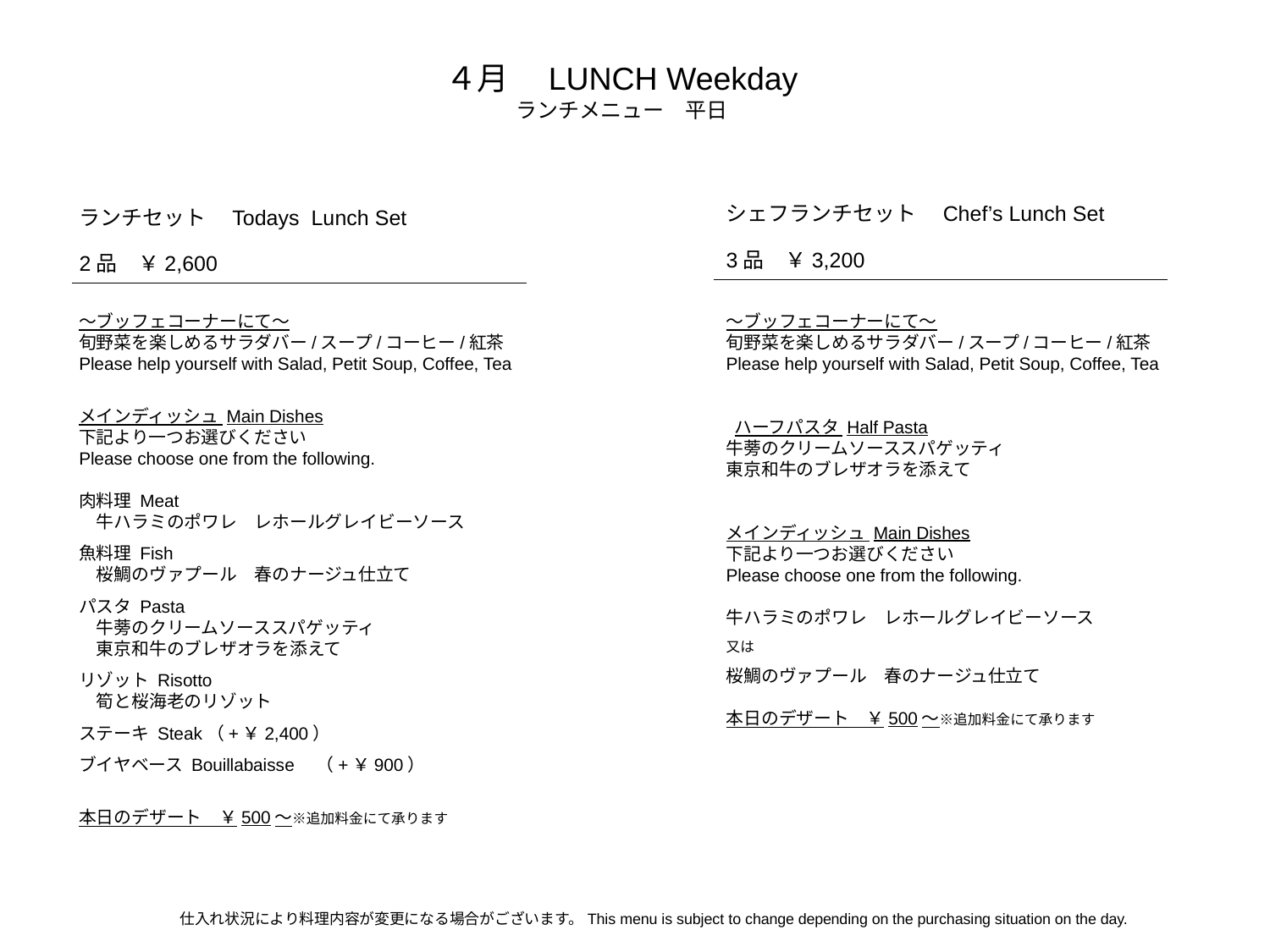

４月　LUNCH Weekday
ランチメニュー　平日

シェフランチセット　Chef’s Lunch Set

3品　￥3,200
ランチセット　Todays  Lunch Set

2品　￥2,600
～ブッフェコーナーにて～
旬野菜を楽しめるサラダバー/スープ/コーヒー/紅茶
Please help yourself with Salad, Petit Soup, Coffee, Tea

メインディッシュ Main Dishes
下記より一つお選びください
Please choose one from the following.

肉料理 Meat
　牛ハラミのポワレ　レホールグレイビーソース

魚料理 Fish
　桜鯛のヴァプール　春のナージュ仕立て

パスタ Pasta
　牛蒡のクリームソーススパゲッティ
　東京和牛のブレザオラを添えて

リゾット Risotto
　筍と桜海老のリゾット

ステーキ Steak（+￥2,400）

ブイヤベース Bouillabaisse　（+￥900）

本日のデザート　￥500～※追加料金にて承ります

～ブッフェコーナーにて～
旬野菜を楽しめるサラダバー/スープ/コーヒー/紅茶
Please help yourself with Salad, Petit Soup, Coffee, Tea

 ハーフパスタ Half Pasta
牛蒡のクリームソーススパゲッティ
東京和牛のブレザオラを添えて

メインディッシュ Main Dishes
下記より一つお選びください
Please choose one from the following.

牛ハラミのポワレ　レホールグレイビーソース

又は

桜鯛のヴァプール　春のナージュ仕立て

本日のデザート　￥500～※追加料金にて承ります
仕入れ状況により料理内容が変更になる場合がございます。This menu is subject to change depending on the purchasing situation on the day.